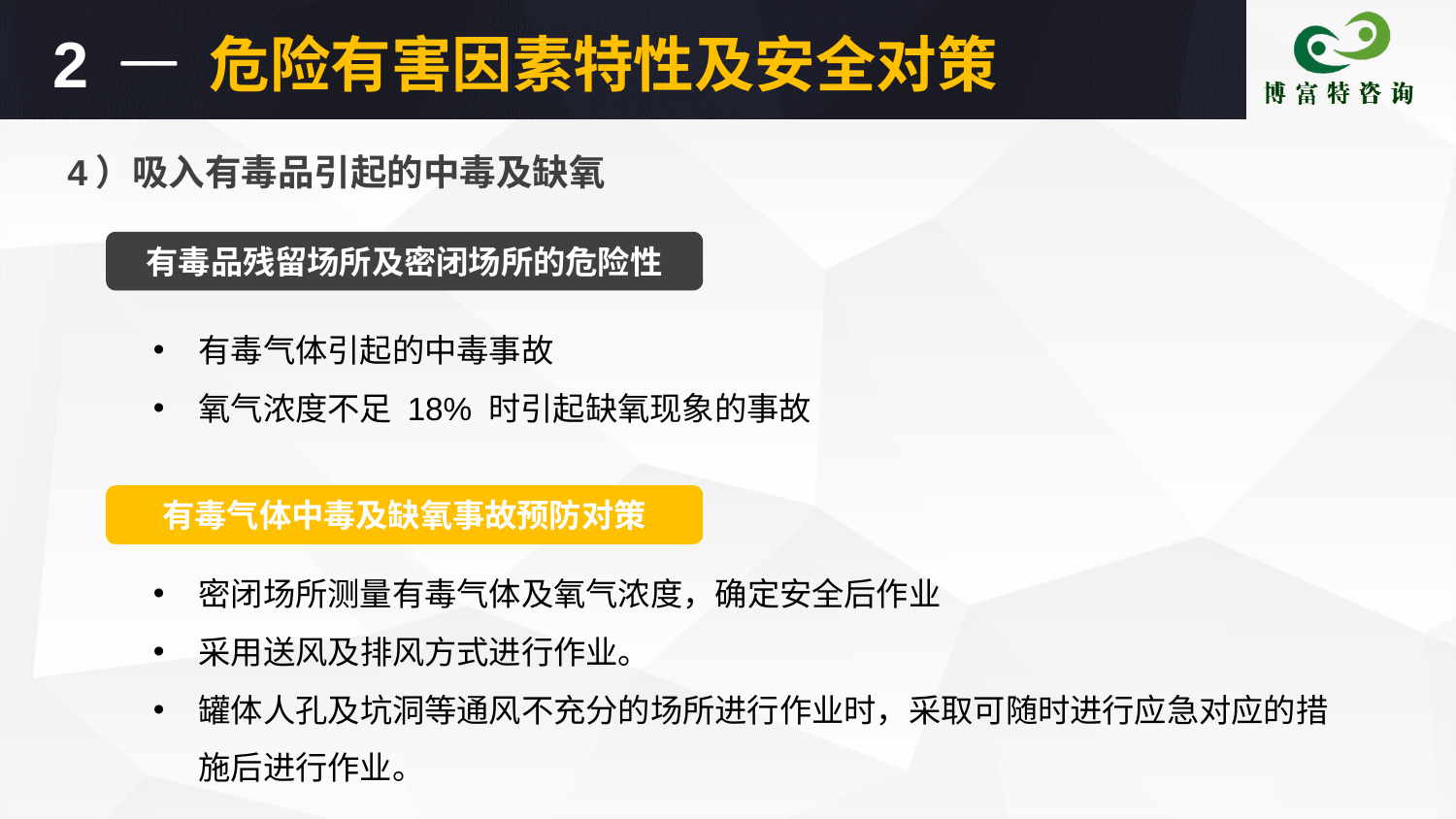

2
危险有害因素特性及安全对策

4）吸入有毒品引起的中毒及缺氧
有毒品残留场所及密闭场所的危险性
有毒气体引起的中毒事故
氧气浓度不足 18% 时引起缺氧现象的事故
有毒气体中毒及缺氧事故预防对策
密闭场所测量有毒气体及氧气浓度，确定安全后作业
采用送风及排风方式进行作业。
罐体人孔及坑洞等通风不充分的场所进行作业时，采取可随时进行应急对应的措施后进行作业。